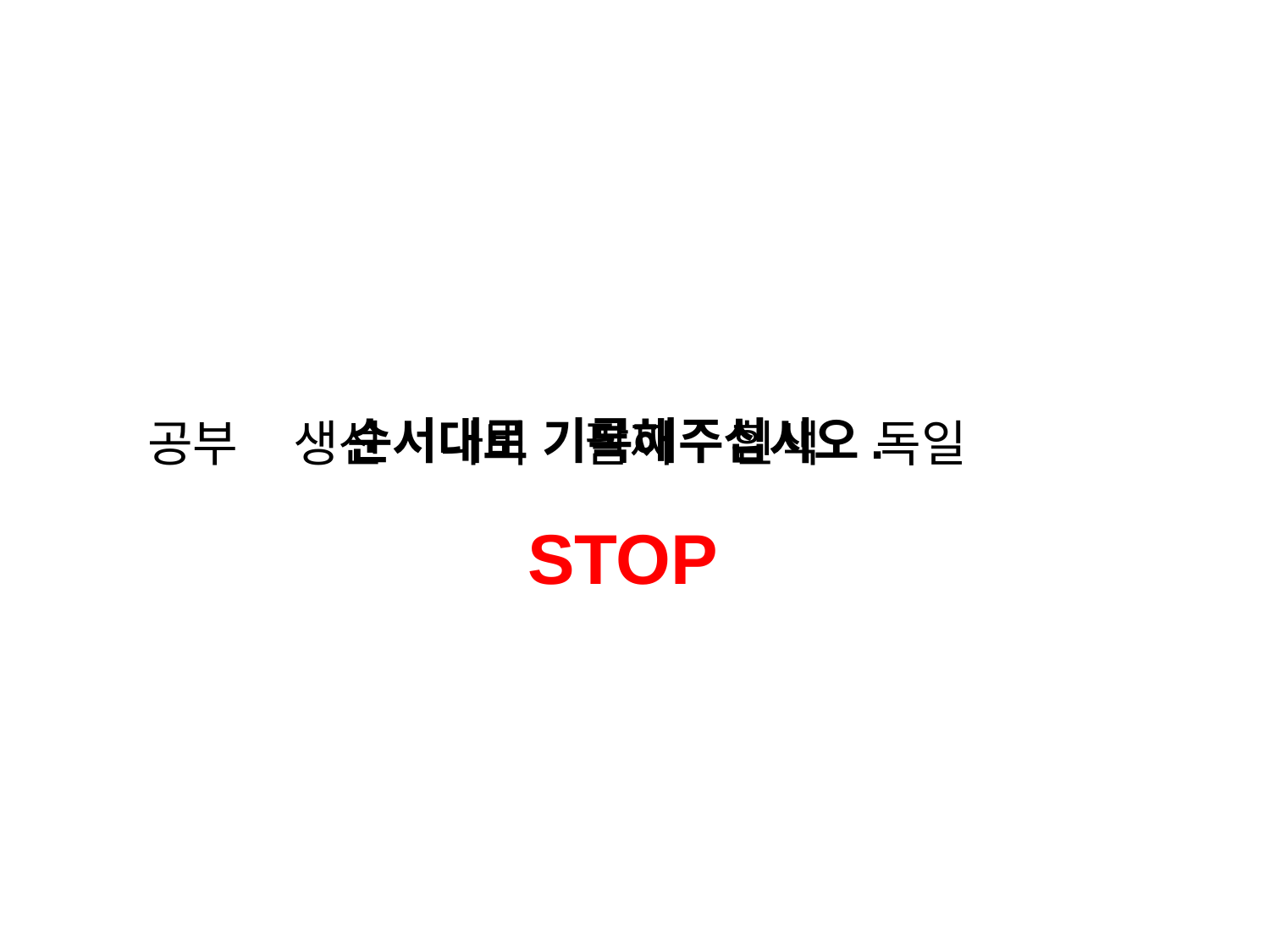

순서대로 기록해주십시오.
공부    생선    나비    팔찌    흰색    독일
STOP